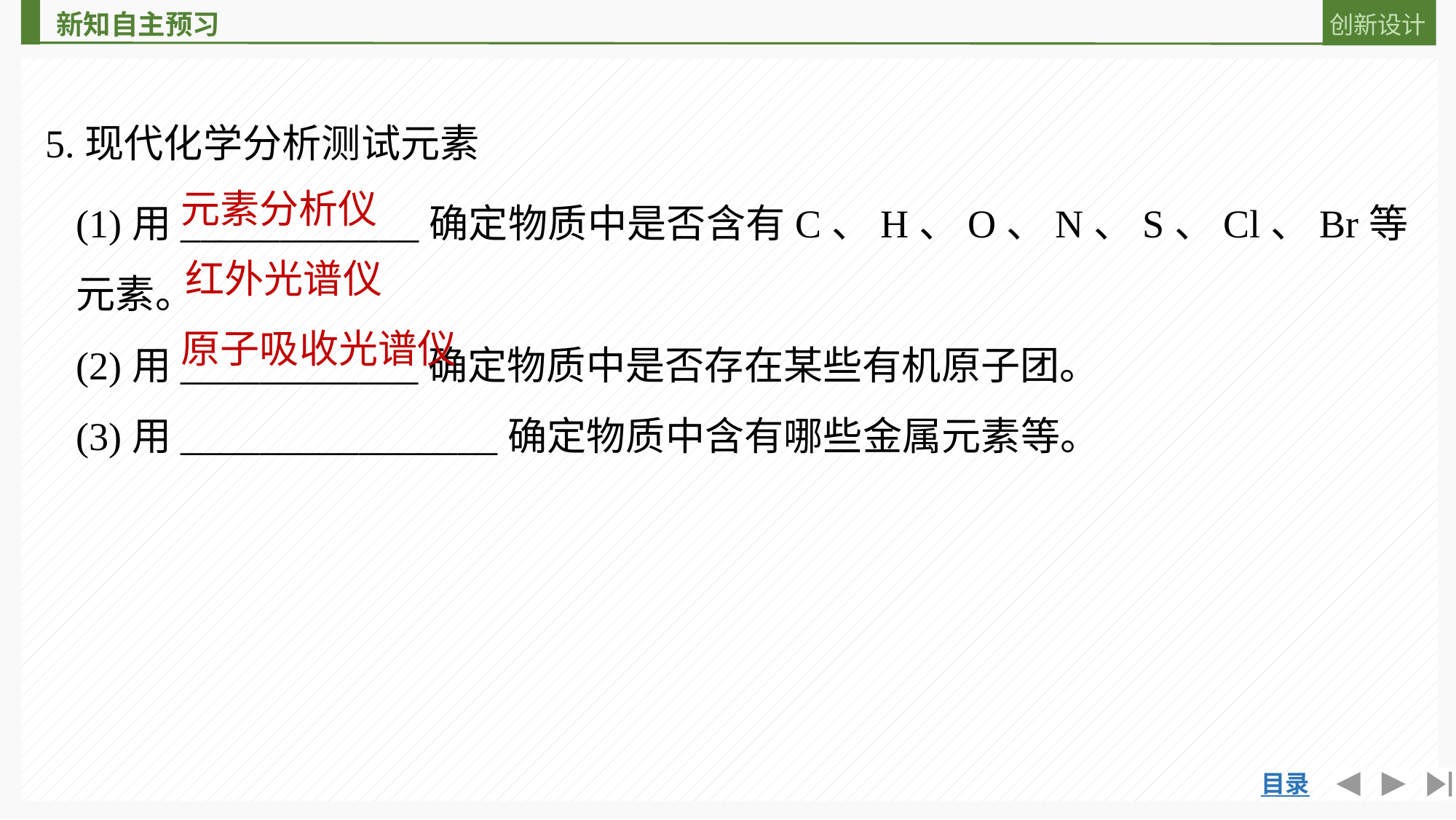

5.现代化学分析测试元素
(1)用____________确定物质中是否含有C、H、O、N、S、Cl、Br等元素。
(2)用____________确定物质中是否存在某些有机原子团。
(3)用________________确定物质中含有哪些金属元素等。
元素分析仪
红外光谱仪
原子吸收光谱仪